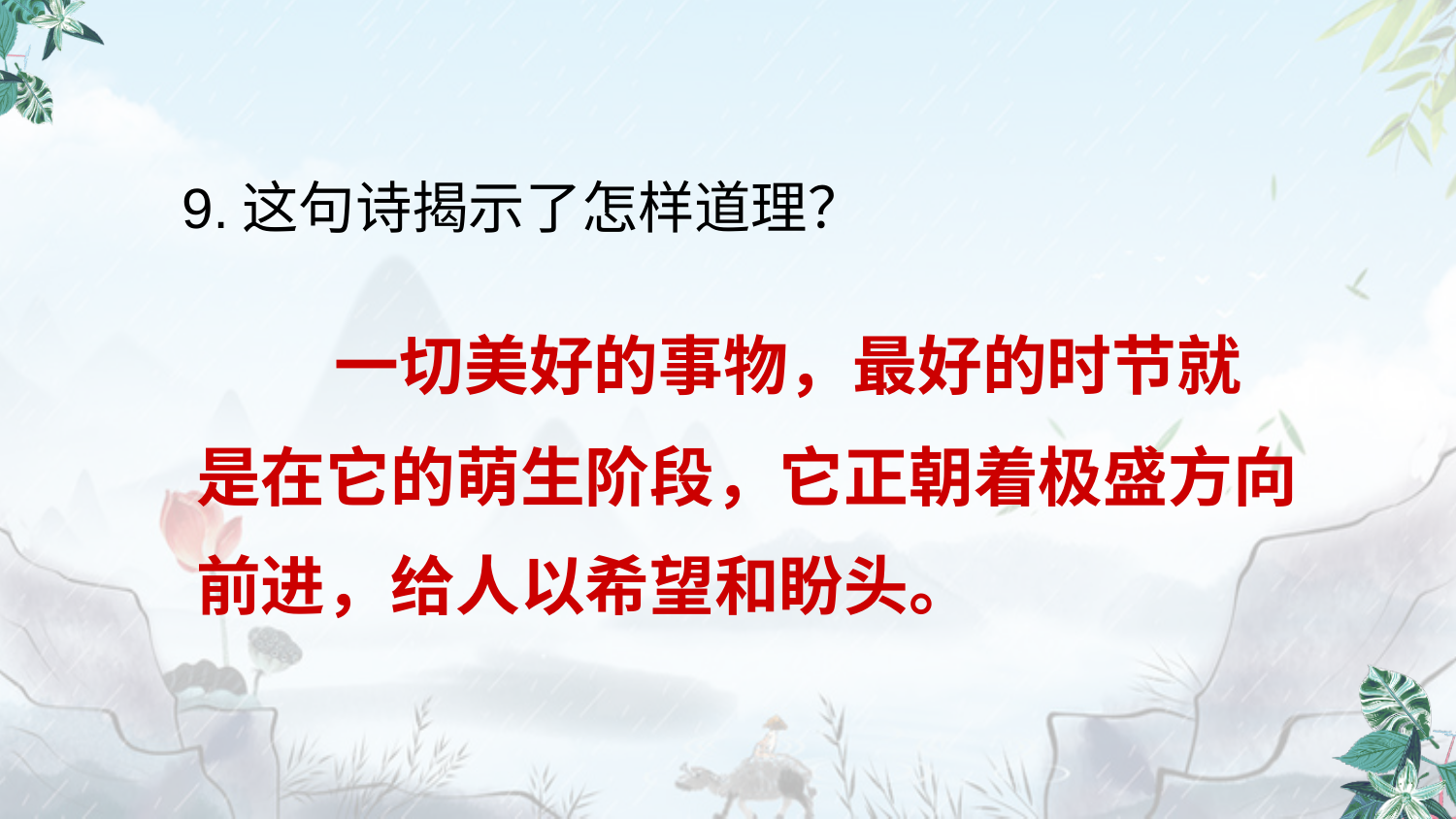

9.这句诗揭示了怎样道理？
       一切美好的事物，最好的时节就是在它的萌生阶段，它正朝着极盛方向前进，给人以希望和盼头。